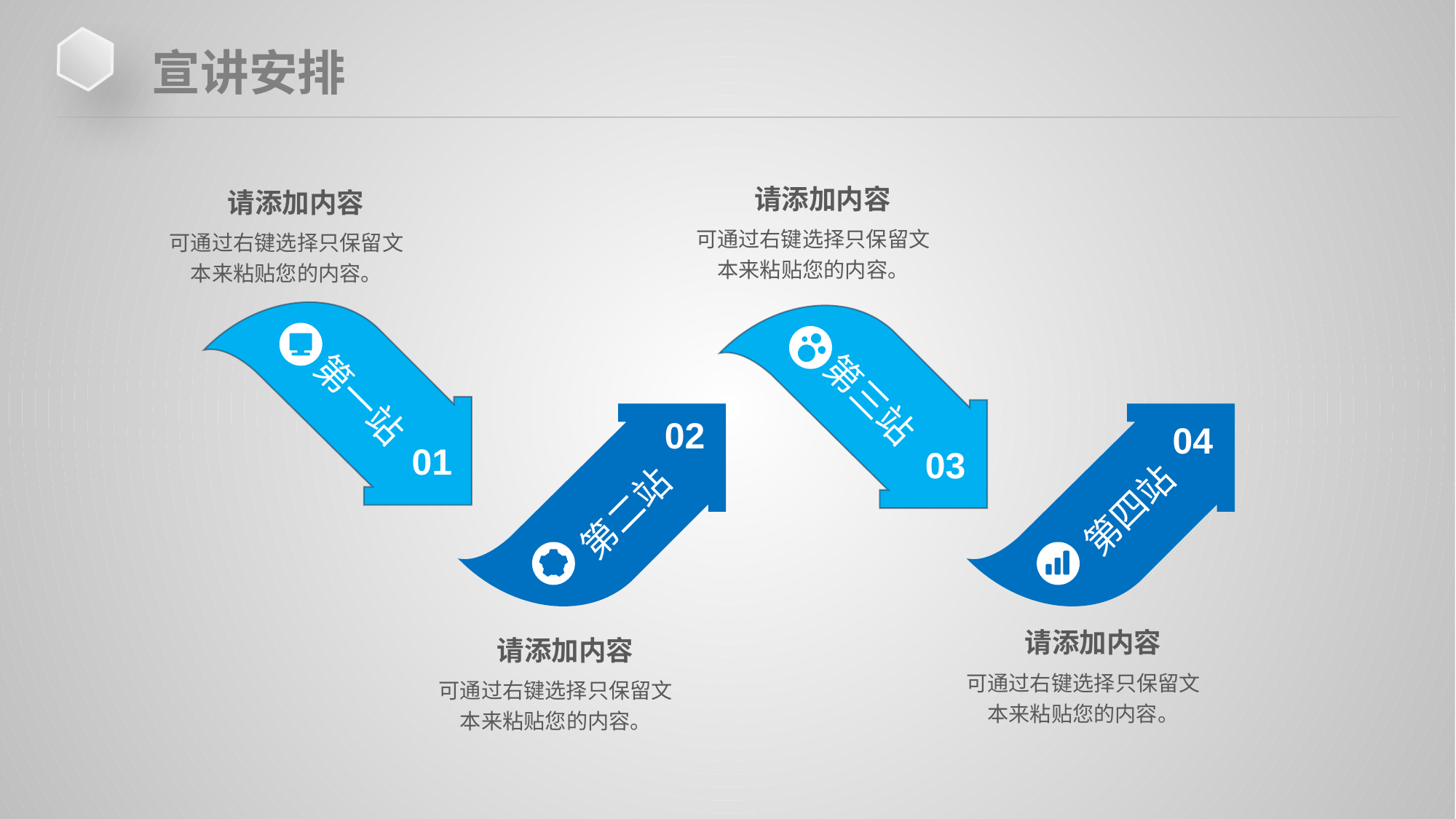

宣讲安排
请添加内容
可通过右键选择只保留文本来粘贴您的内容。

请添加内容
可通过右键选择只保留文本来粘贴您的内容。

第一站
01

第三站
03

02
第二站

04
第四站

请添加内容
可通过右键选择只保留文本来粘贴您的内容。

请添加内容
可通过右键选择只保留文本来粘贴您的内容。